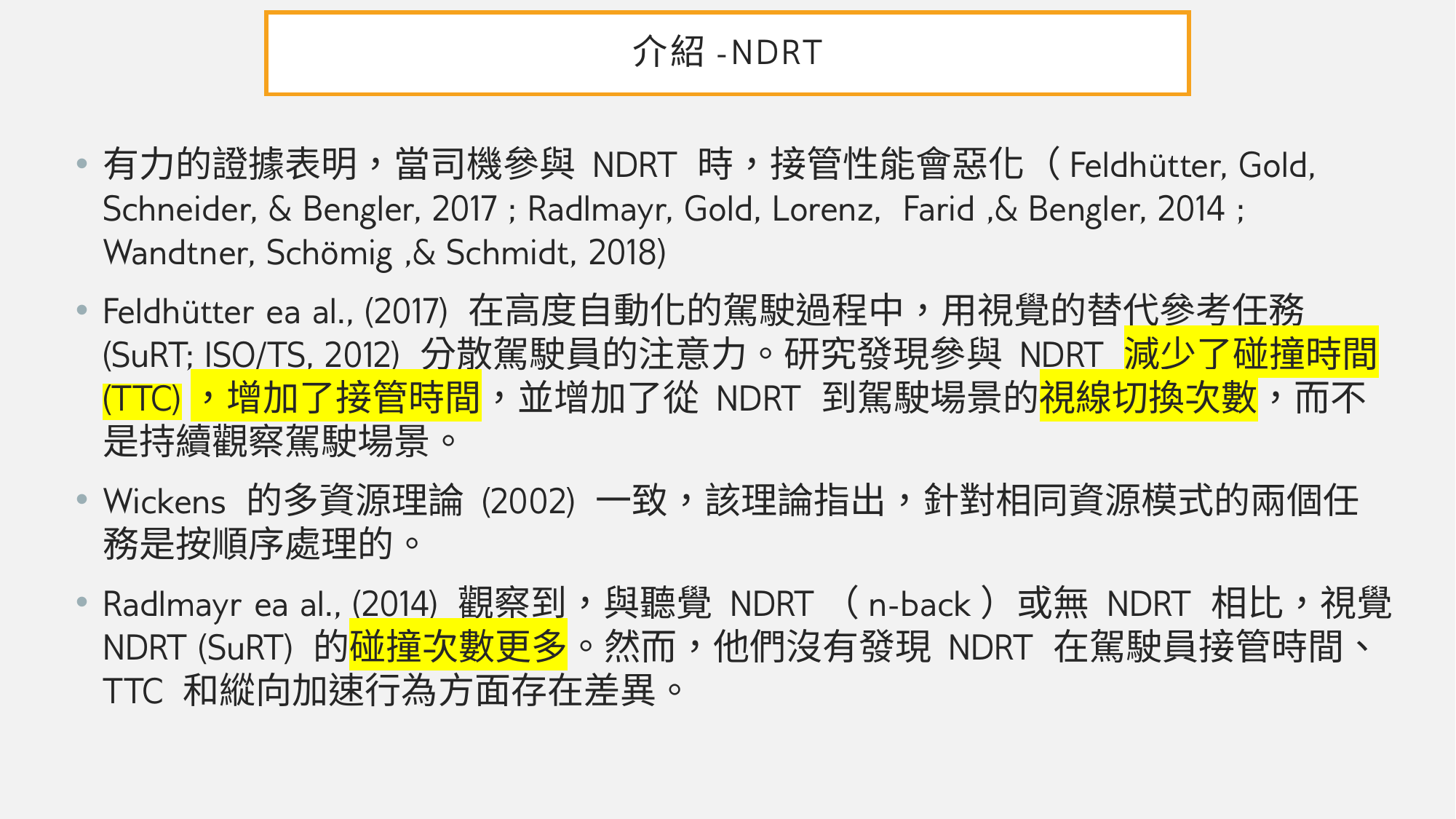

# 介紹-NDRT
有力的證據表明，當司機參與 NDRT 時，接管性能會惡化（Feldhütter, Gold, Schneider, & Bengler, 2017 ; Radlmayr, Gold, Lorenz,  Farid ,& Bengler, 2014 ; Wandtner, Schömig ,& Schmidt, 2018)
Feldhütter ea al., (2017) 在高度自動化的駕駛過程中，用視覺的替代參考任務 (SuRT; ISO/TS, 2012) 分散駕駛員的注意力。研究發現參與 NDRT 減少了碰撞時間 (TTC)，增加了接管時間，並增加了從 NDRT 到駕駛場景的視線切換次數，而不是持續觀察駕駛場景。
Wickens 的多資源理論 (2002) 一致，該理論指出，針對相同資源模式的兩個任務是按順序處理的。
Radlmayr ea al., (2014) 觀察到，與聽覺 NDRT（n-back）或無 NDRT 相比，視覺 NDRT (SuRT) 的碰撞次數更多。然而，他們沒有發現 NDRT 在駕駛員接管時間、TTC 和縱向加速行為方面存在差異。